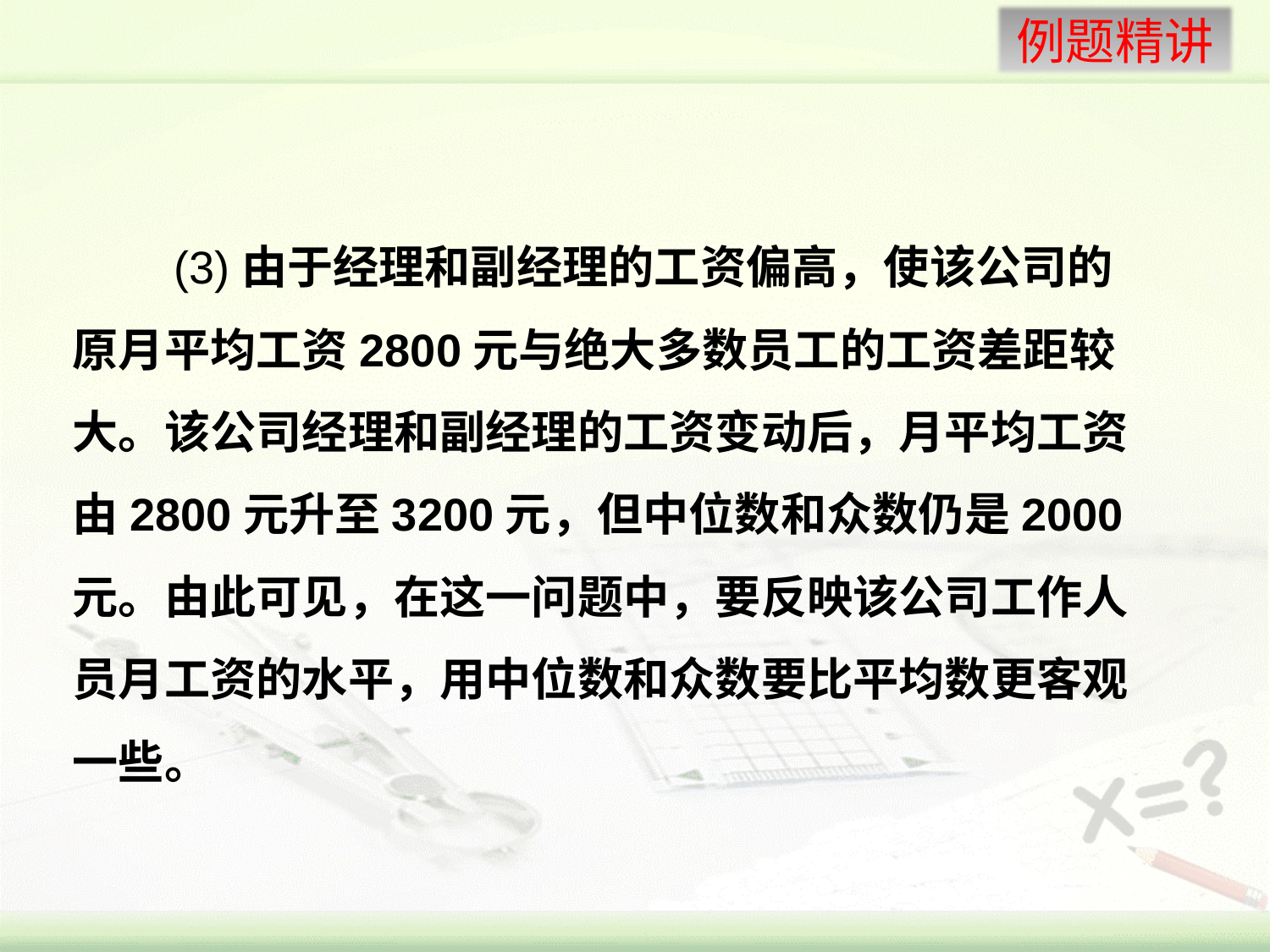

(3)由于经理和副经理的工资偏高，使该公司的原月平均工资2800元与绝大多数员工的工资差距较大。该公司经理和副经理的工资变动后，月平均工资由2800元升至3200元，但中位数和众数仍是2000元。由此可见，在这一问题中，要反映该公司工作人员月工资的水平，用中位数和众数要比平均数更客观一些。